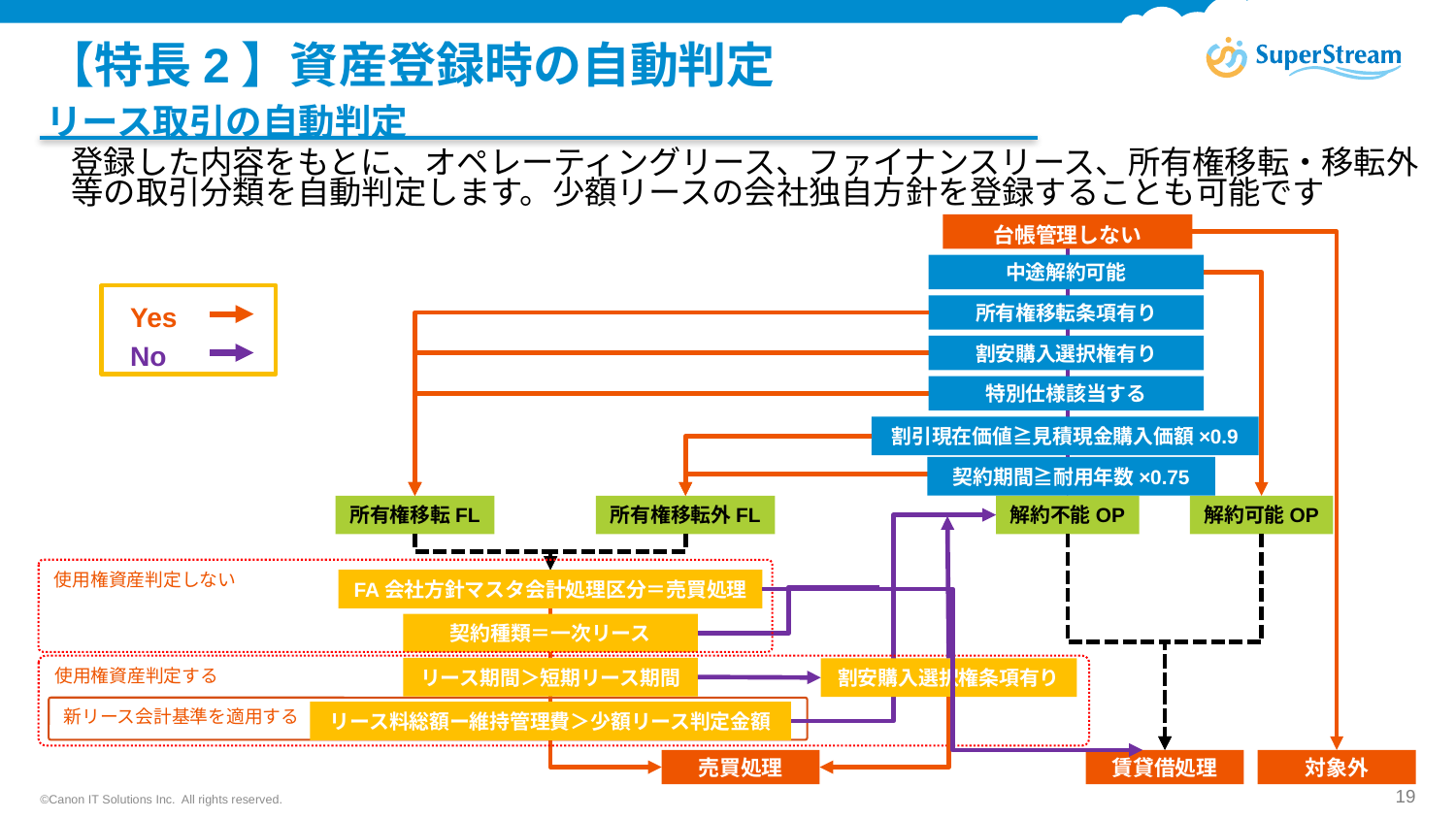

# 【特長2】資産登録時の自動判定
リース取引の自動判定

登録した内容をもとに、オペレーティングリース、ファイナンスリース、所有権移転・移転外等の取引分類を自動判定します。少額リースの会社独自方針を登録することも可能です
台帳管理しない
中途解約可能

Yes
No
所有権移転条項有り
割安購入選択権有り
特別仕様該当する
割引現在価値≧見積現金購入価額×0.9
契約期間≧耐用年数×0.75
所有権移転FL
所有権移転外FL
解約不能OP
解約可能OP
使用権資産判定しない
FA会社方針マスタ会計処理区分＝売買処理
契約種類＝一次リース
使用権資産判定する
リース期間＞短期リース期間
割安購入選択権条項有り
新リース会計基準を適用する
リース料総額ー維持管理費＞少額リース判定金額
売買処理
賃貸借処理
対象外
©Canon IT Solutions Inc.  All rights reserved.
19